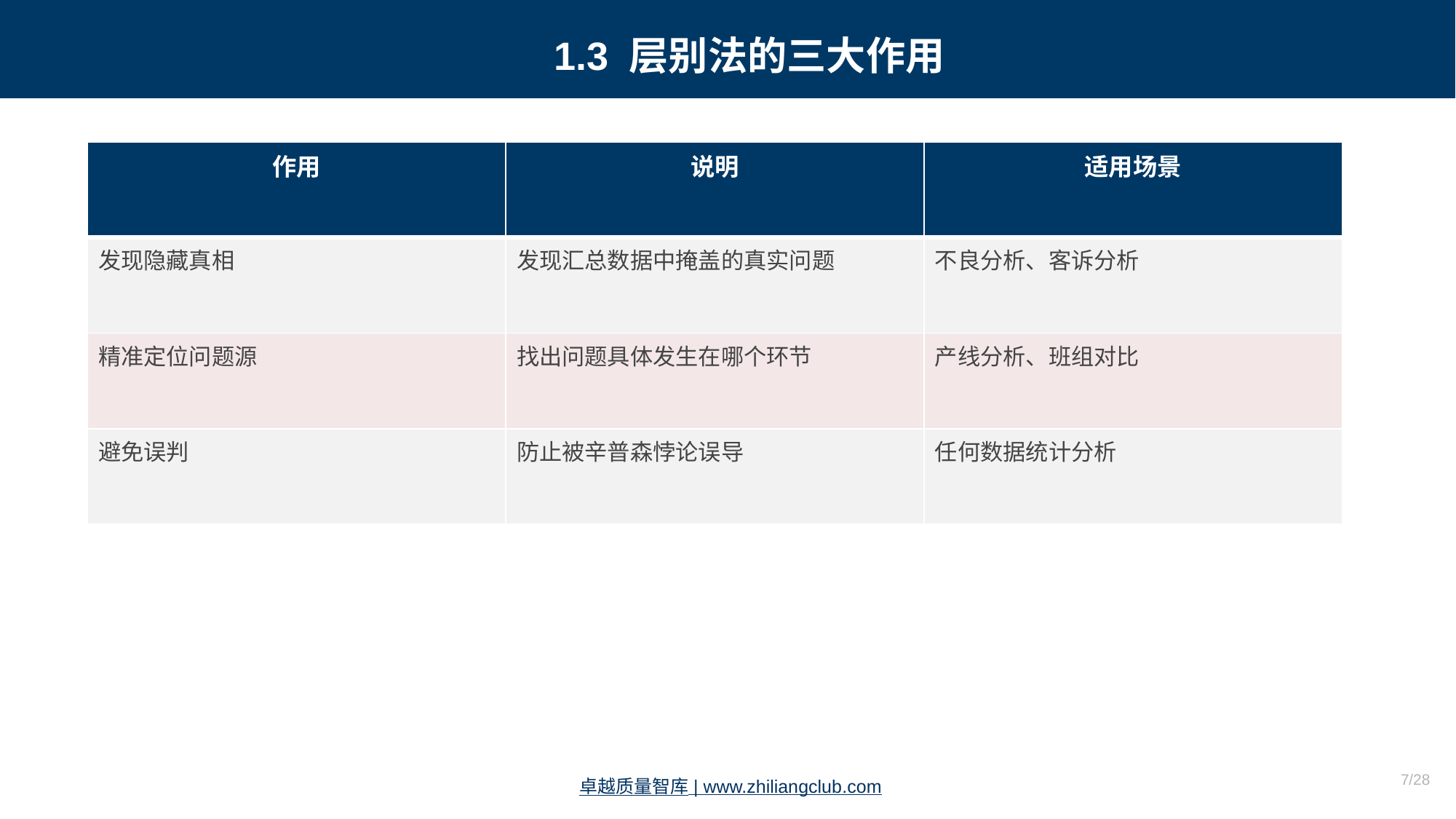

1.3 层别法的三大作用
| 作用 | 说明 | 适用场景 |
| --- | --- | --- |
| 发现隐藏真相 | 发现汇总数据中掩盖的真实问题 | 不良分析、客诉分析 |
| 精准定位问题源 | 找出问题具体发生在哪个环节 | 产线分析、班组对比 |
| 避免误判 | 防止被辛普森悖论误导 | 任何数据统计分析 |
7/28